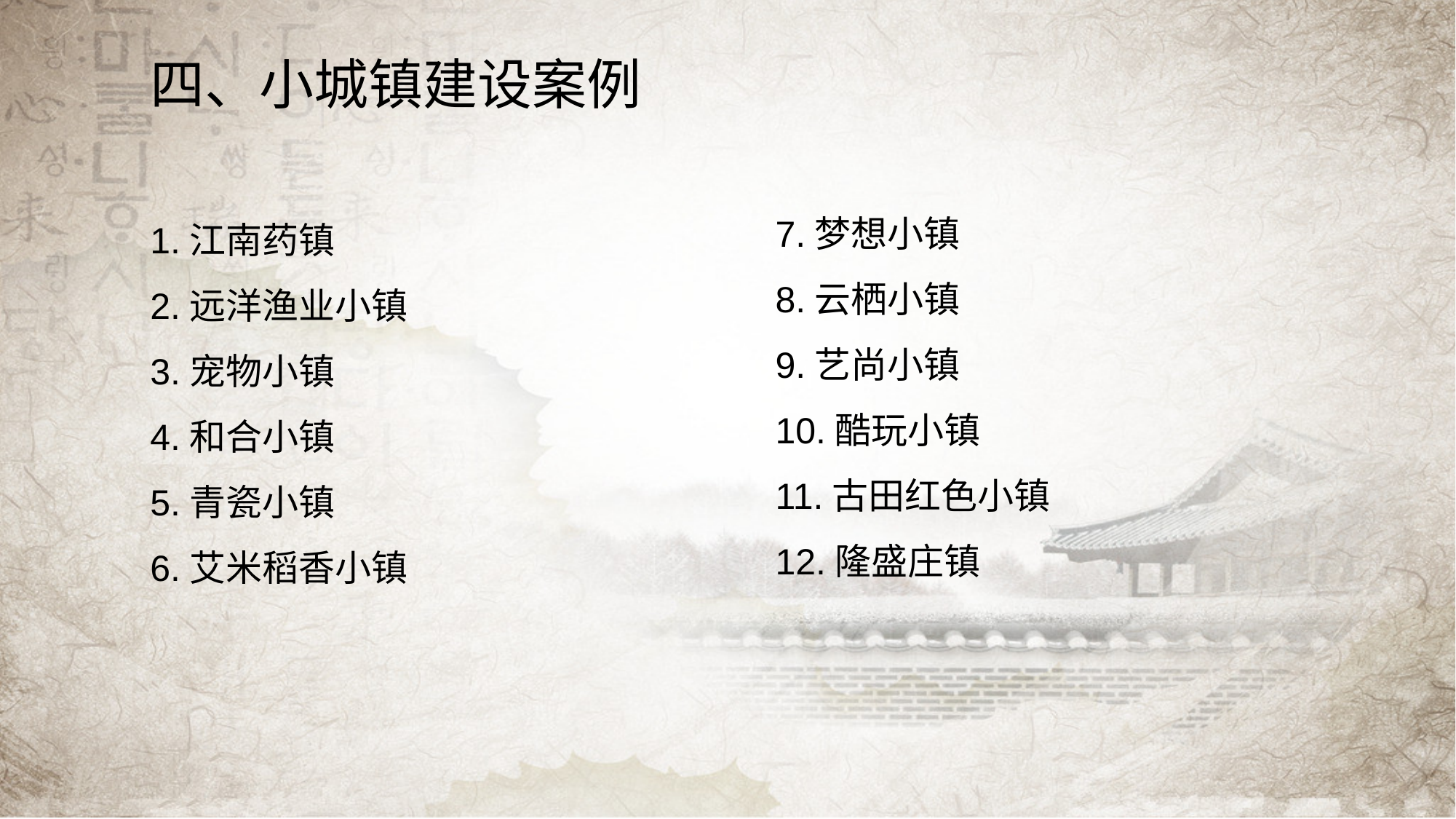

四、小城镇建设案例

1.江南药镇
2.远洋渔业小镇
3.宠物小镇
4.和合小镇
5.青瓷小镇
6.艾米稻香小镇

7.梦想小镇
8.云栖小镇
9.艺尚小镇
10.酷玩小镇
11.古田红色小镇
12.隆盛庄镇